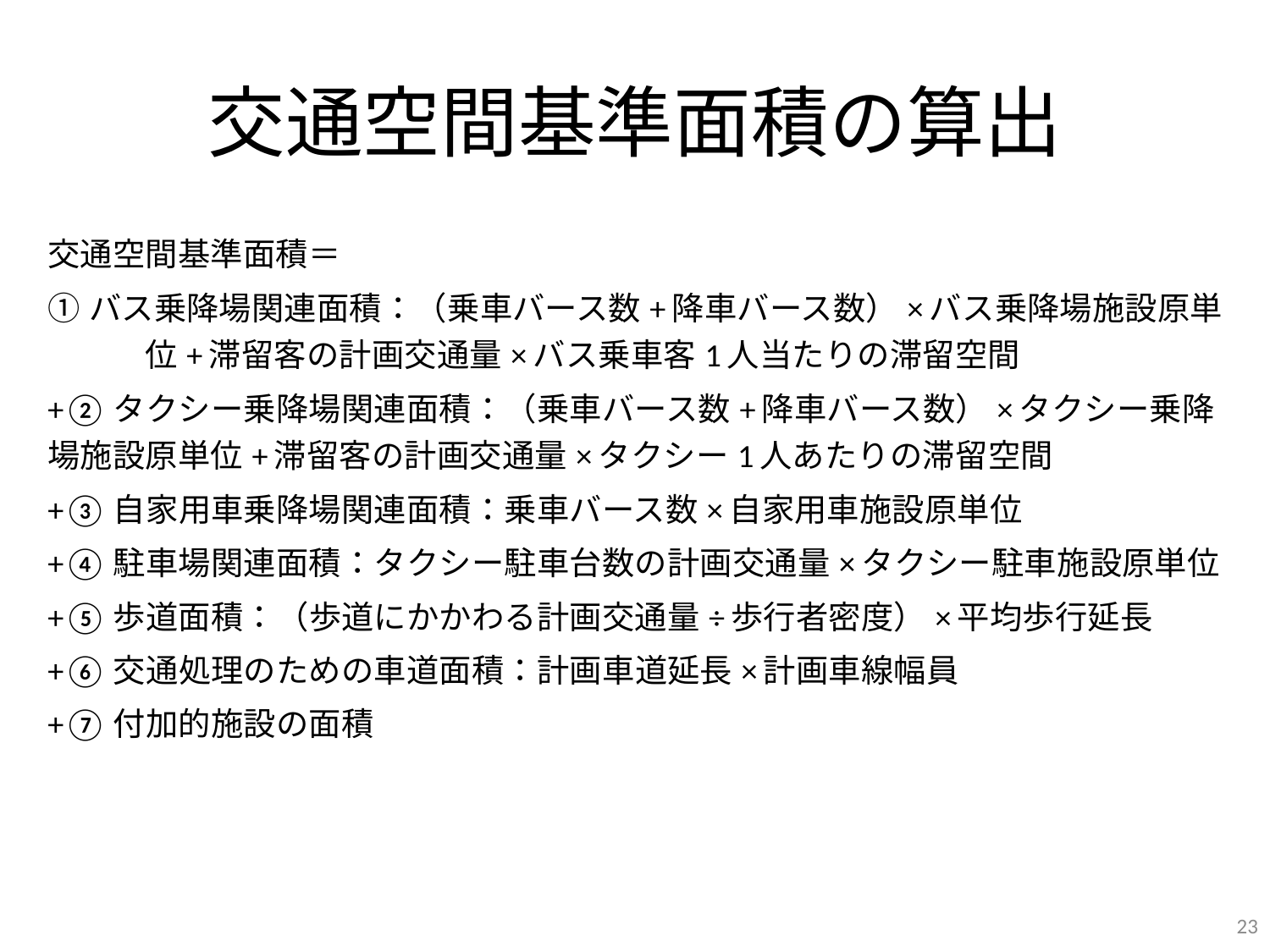

# 交通空間基準面積の算出
交通空間基準面積＝
①バス乗降場関連面積：（乗車バース数+降車バース数）×バス乗降場施設原単　　　位+滞留客の計画交通量×バス乗車客1人当たりの滞留空間
+②タクシー乗降場関連面積：（乗車バース数+降車バース数）×タクシー乗降場施設原単位+滞留客の計画交通量×タクシー1人あたりの滞留空間
+③自家用車乗降場関連面積：乗車バース数×自家用車施設原単位
+④駐車場関連面積：タクシー駐車台数の計画交通量×タクシー駐車施設原単位
+⑤歩道面積：（歩道にかかわる計画交通量÷歩行者密度）×平均歩行延長
+⑥交通処理のための車道面積：計画車道延長×計画車線幅員
+⑦付加的施設の面積
23